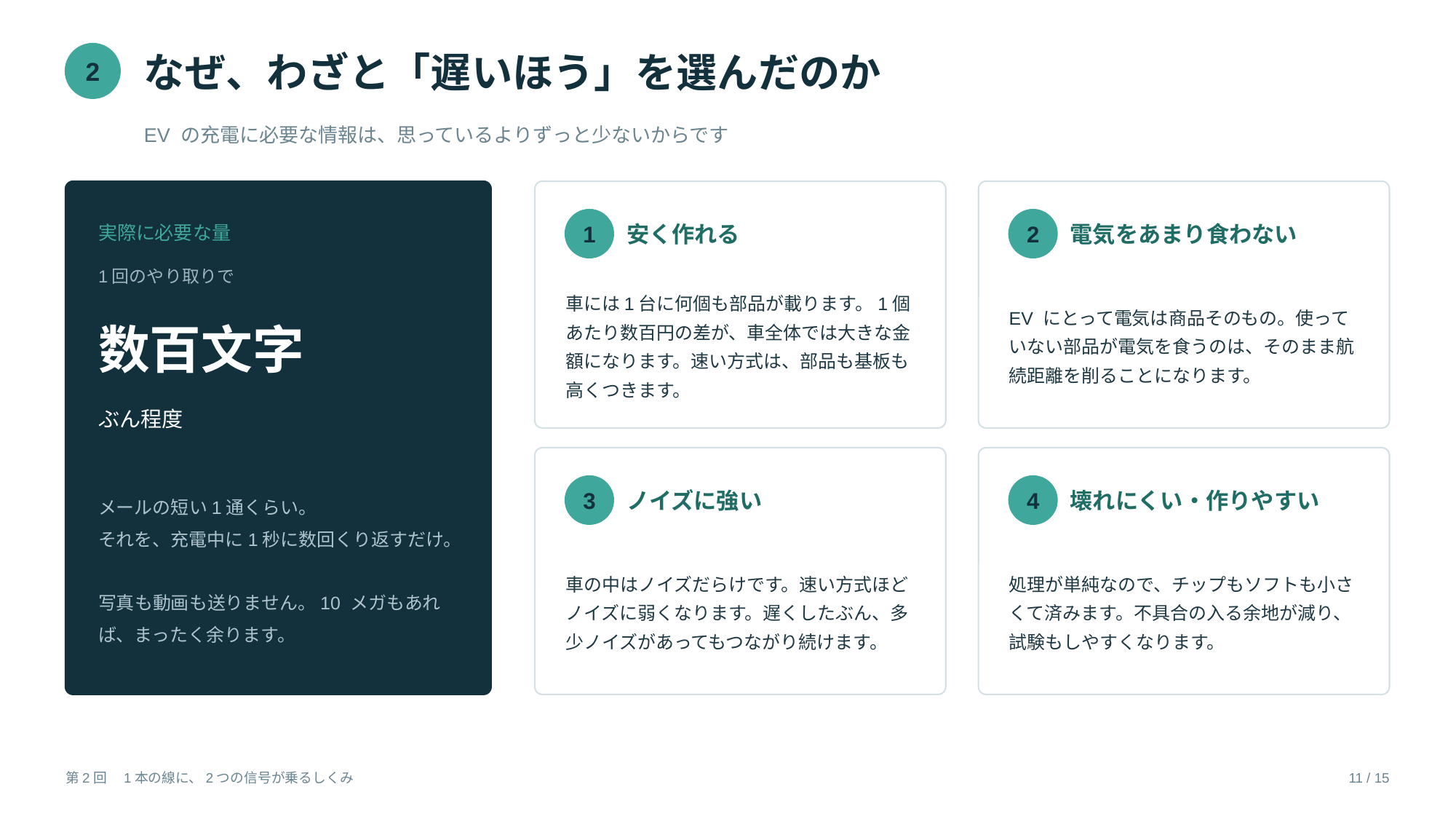

なぜ、わざと「遅いほう」を選んだのか

2
EV の充電に必要な情報は、思っているよりずっと少ないからです

1
安く作れる

2
電気をあまり食わない
実際に必要な量
1回のやり取りで
車には1台に何個も部品が載ります。1個あたり数百円の差が、車全体では大きな金額になります。速い方式は、部品も基板も高くつきます。
EV にとって電気は商品そのもの。使っていない部品が電気を食うのは、そのまま航続距離を削ることになります。
数百文字
ぶん程度

メールの短い1通くらい。
それを、充電中に1秒に数回くり返すだけ。

写真も動画も送りません。10 メガもあれば、まったく余ります。

3
ノイズに強い

4
壊れにくい・作りやすい
車の中はノイズだらけです。速い方式ほどノイズに弱くなります。遅くしたぶん、多少ノイズがあってもつながり続けます。
処理が単純なので、チップもソフトも小さくて済みます。不具合の入る余地が減り、試験もしやすくなります。
第2回　1本の線に、2つの信号が乗るしくみ
11 / 15